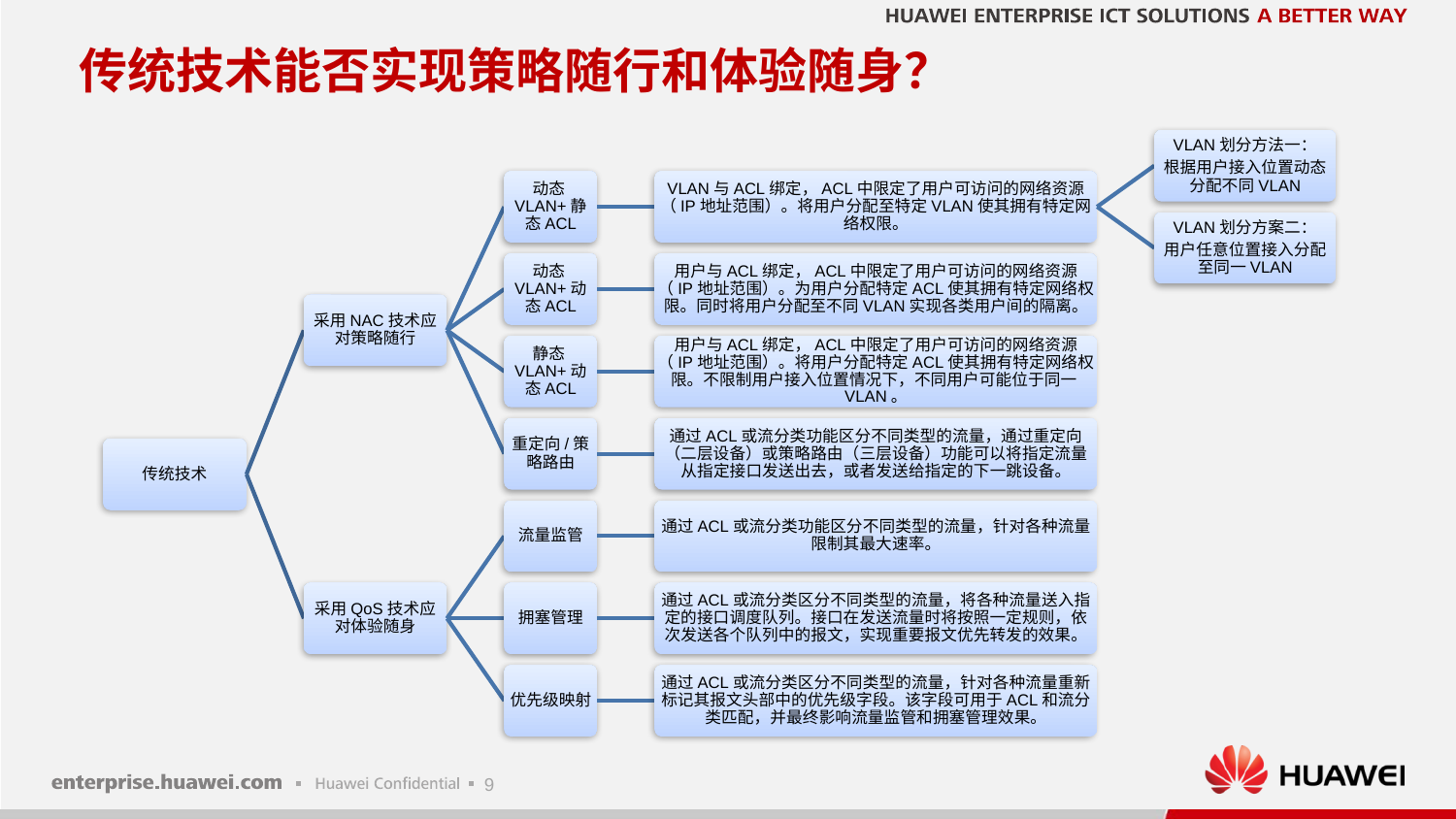

# 传统技术能否实现策略随行和体验随身？
传统技术

采用NAC技术应对策略随行

动态VLAN+静态ACL

VLAN与ACL绑定，ACL中限定了用户可访问的网络资源（IP地址范围）。将用户分配至特定VLAN使其拥有特定网络权限。

VLAN划分方法一：
根据用户接入位置动态分配不同VLAN

VLAN划分方案二：
用户任意位置接入分配至同一VLAN

动态VLAN+动态ACL

用户与ACL绑定，ACL中限定了用户可访问的网络资源（IP地址范围）。为用户分配特定ACL使其拥有特定网络权限。同时将用户分配至不同VLAN实现各类用户间的隔离。

静态VLAN+动态ACL

用户与ACL绑定，ACL中限定了用户可访问的网络资源（IP地址范围）。将用户分配特定ACL使其拥有特定网络权限。不限制用户接入位置情况下，不同用户可能位于同一VLAN。

重定向/策略路由

通过ACL或流分类功能区分不同类型的流量，通过重定向（二层设备）或策略路由（三层设备）功能可以将指定流量从指定接口发送出去，或者发送给指定的下一跳设备。

采用QoS技术应对体验随身

流量监管

通过ACL或流分类功能区分不同类型的流量，针对各种流量限制其最大速率。

拥塞管理

通过ACL或流分类区分不同类型的流量，将各种流量送入指定的接口调度队列。接口在发送流量时将按照一定规则，依次发送各个队列中的报文，实现重要报文优先转发的效果。

优先级映射

通过ACL或流分类区分不同类型的流量，针对各种流量重新标记其报文头部中的优先级字段。该字段可用于ACL和流分类匹配，并最终影响流量监管和拥塞管理效果。